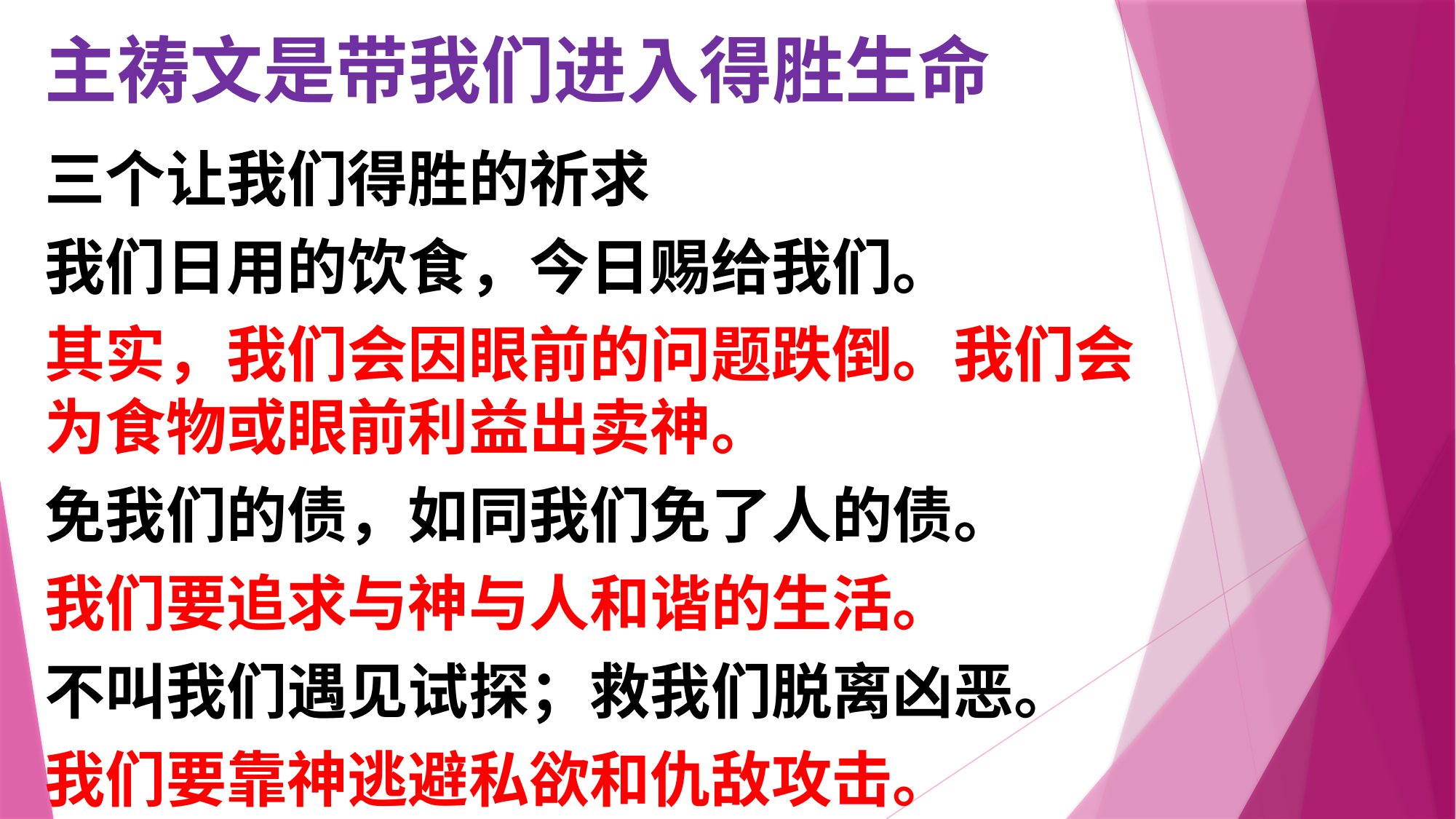

# 主祷文是带我们进入得胜生命
三个让我们得胜的祈求
我们日用的饮食，今日赐给我们。
其实，我们会因眼前的问题跌倒。我们会为食物或眼前利益出卖神。
免我们的债，如同我们免了人的债。
我们要追求与神与人和谐的生活。
不叫我们遇见试探；救我们脱离凶恶。
我们要靠神逃避私欲和仇敌攻击。